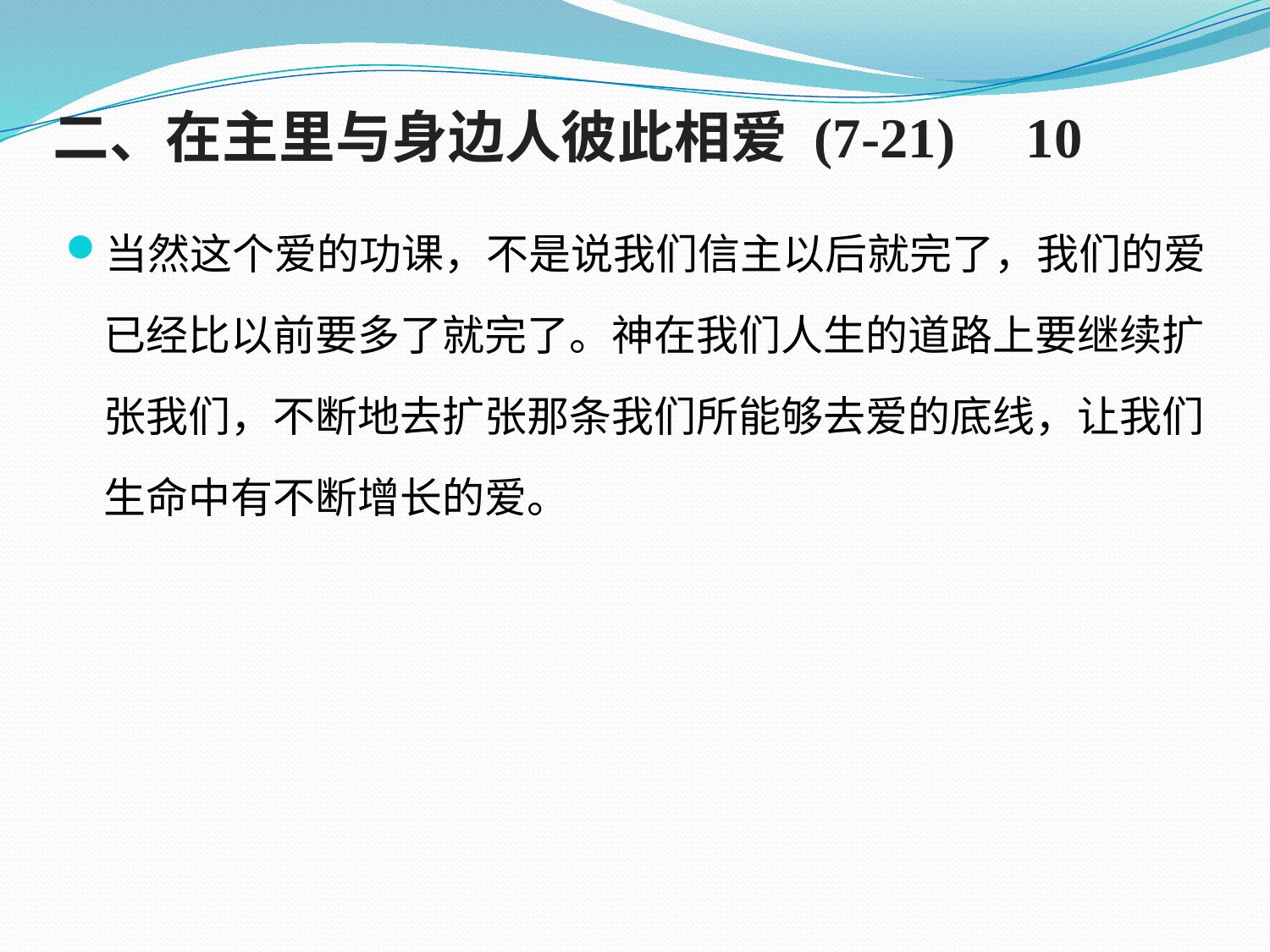

# 二、在主里与身边人彼此相爱 (7-21)     10
当然这个爱的功课，不是说我们信主以后就完了，我们的爱已经比以前要多了就完了。神在我们人生的道路上要继续扩张我们，不断地去扩张那条我们所能够去爱的底线，让我们生命中有不断增长的爱。